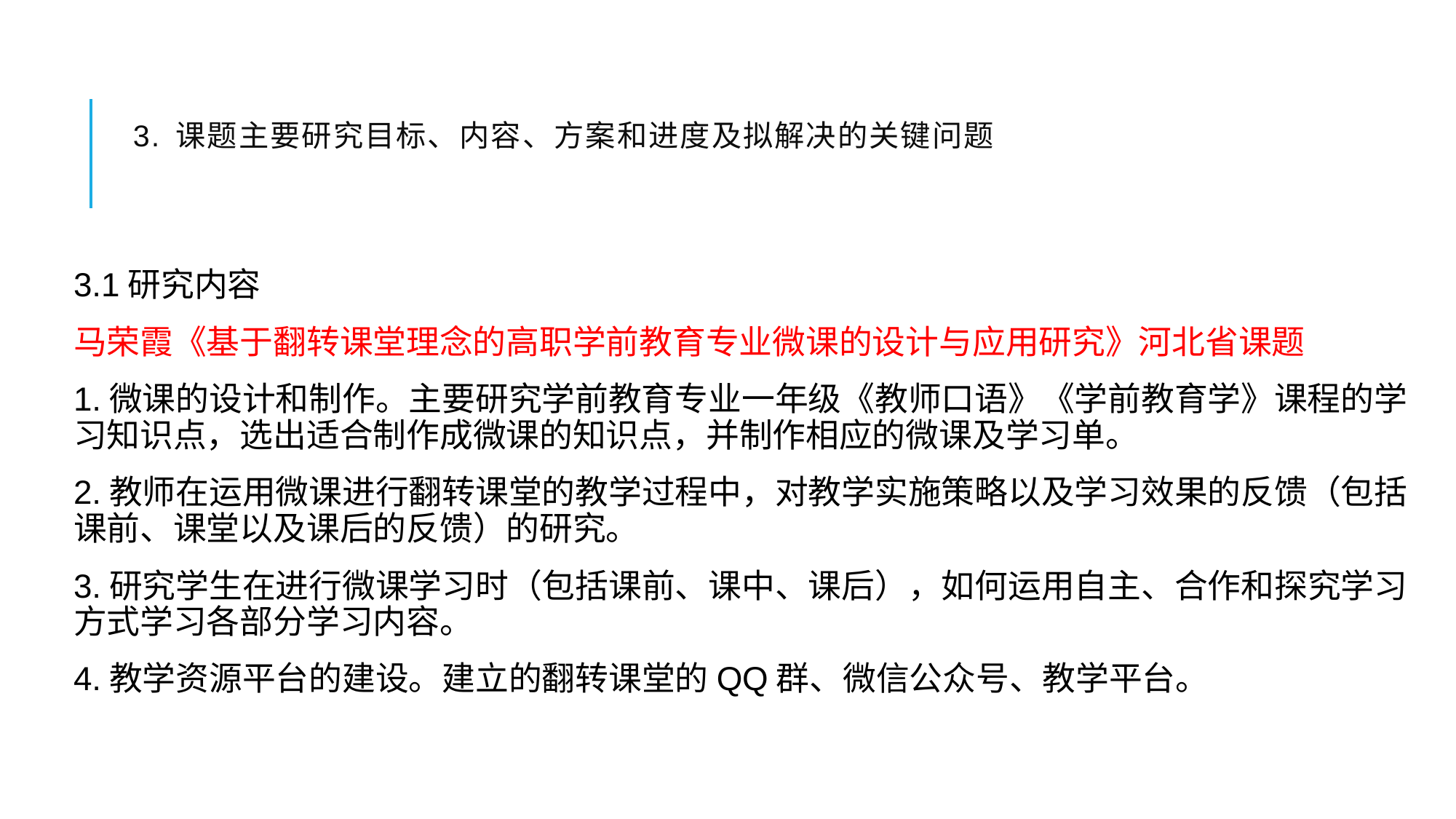

# 3. 课题主要研究目标、内容、方案和进度及拟解决的关键问题
3.1研究内容
马荣霞《基于翻转课堂理念的高职学前教育专业微课的设计与应用研究》河北省课题
1.微课的设计和制作。主要研究学前教育专业一年级《教师口语》《学前教育学》课程的学习知识点，选出适合制作成微课的知识点，并制作相应的微课及学习单。
2.教师在运用微课进行翻转课堂的教学过程中，对教学实施策略以及学习效果的反馈（包括课前、课堂以及课后的反馈）的研究。
3.研究学生在进行微课学习时（包括课前、课中、课后），如何运用自主、合作和探究学习方式学习各部分学习内容。
4.教学资源平台的建设。建立的翻转课堂的QQ群、微信公众号、教学平台。